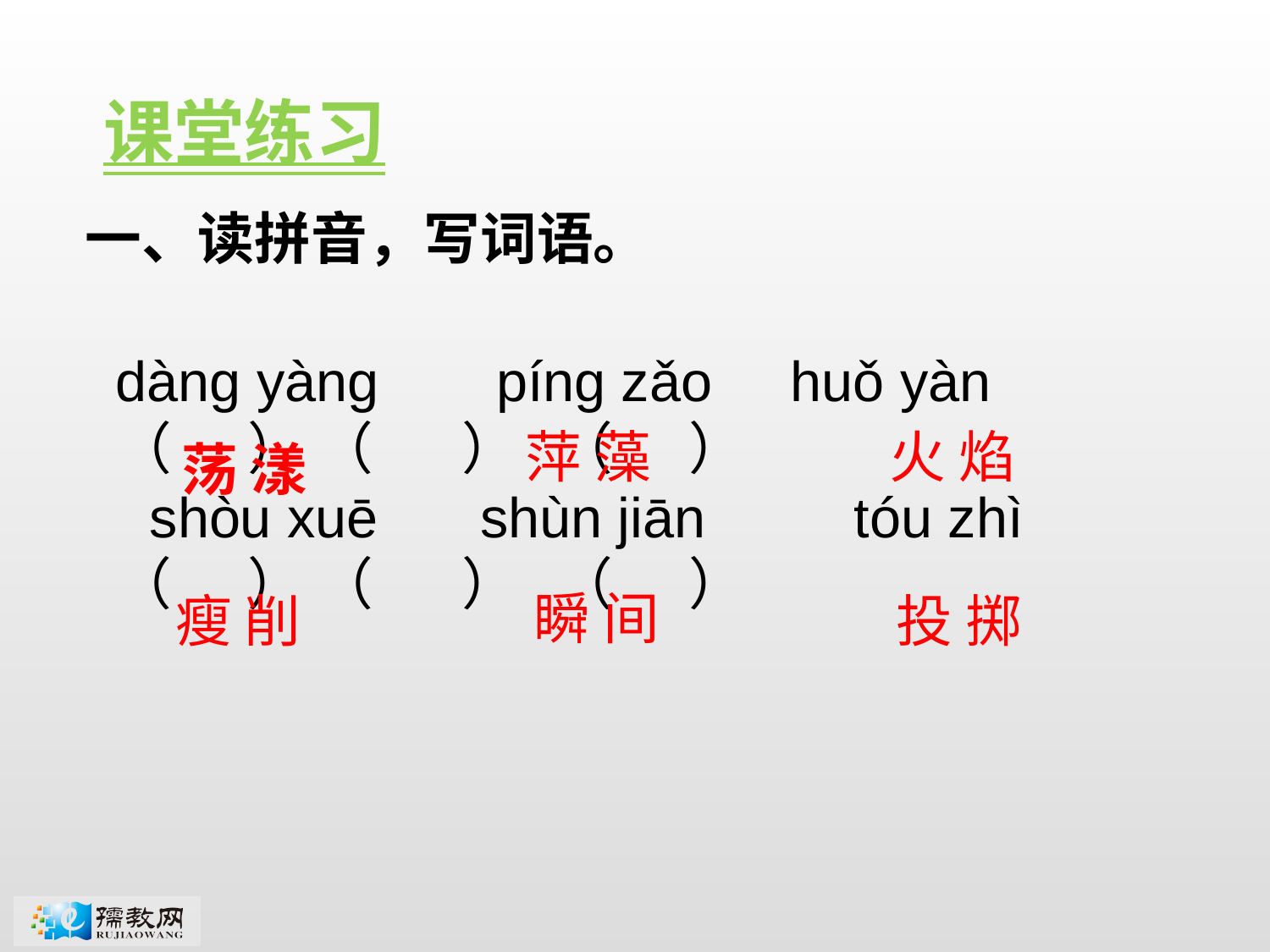

课堂练习
一、读拼音，写词语。
dànɡ yànɡ    pínɡ zǎo     huǒ yàn
（      ） （       ）   （      ）
 shòu xuē   shùn jiān      tóu zhì
（      ） （       ）   （      ）

火 焰
萍 藻
荡 漾
瞬 间
瘦 削
投 掷